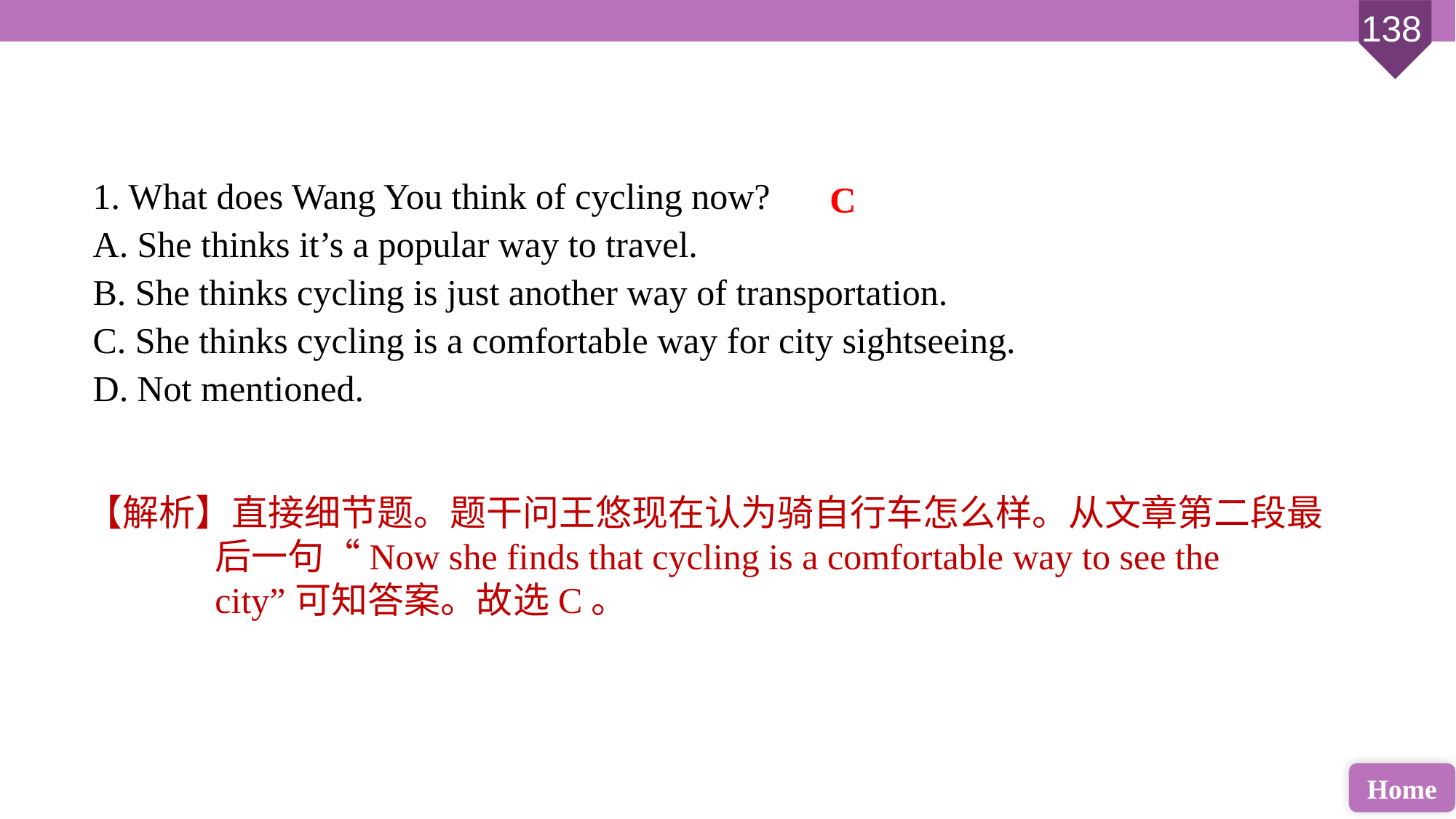

1. What does Wang You think of cycling now?
A. She thinks it’s a popular way to travel.
B. She thinks cycling is just another way of transportation.
C. She thinks cycling is a comfortable way for city sightseeing.
D. Not mentioned.
C
【解析】直接细节题。题干问王悠现在认为骑自行车怎么样。从文章第二段最后一句“Now she finds that cycling is a comfortable way to see the city”可知答案。故选C。